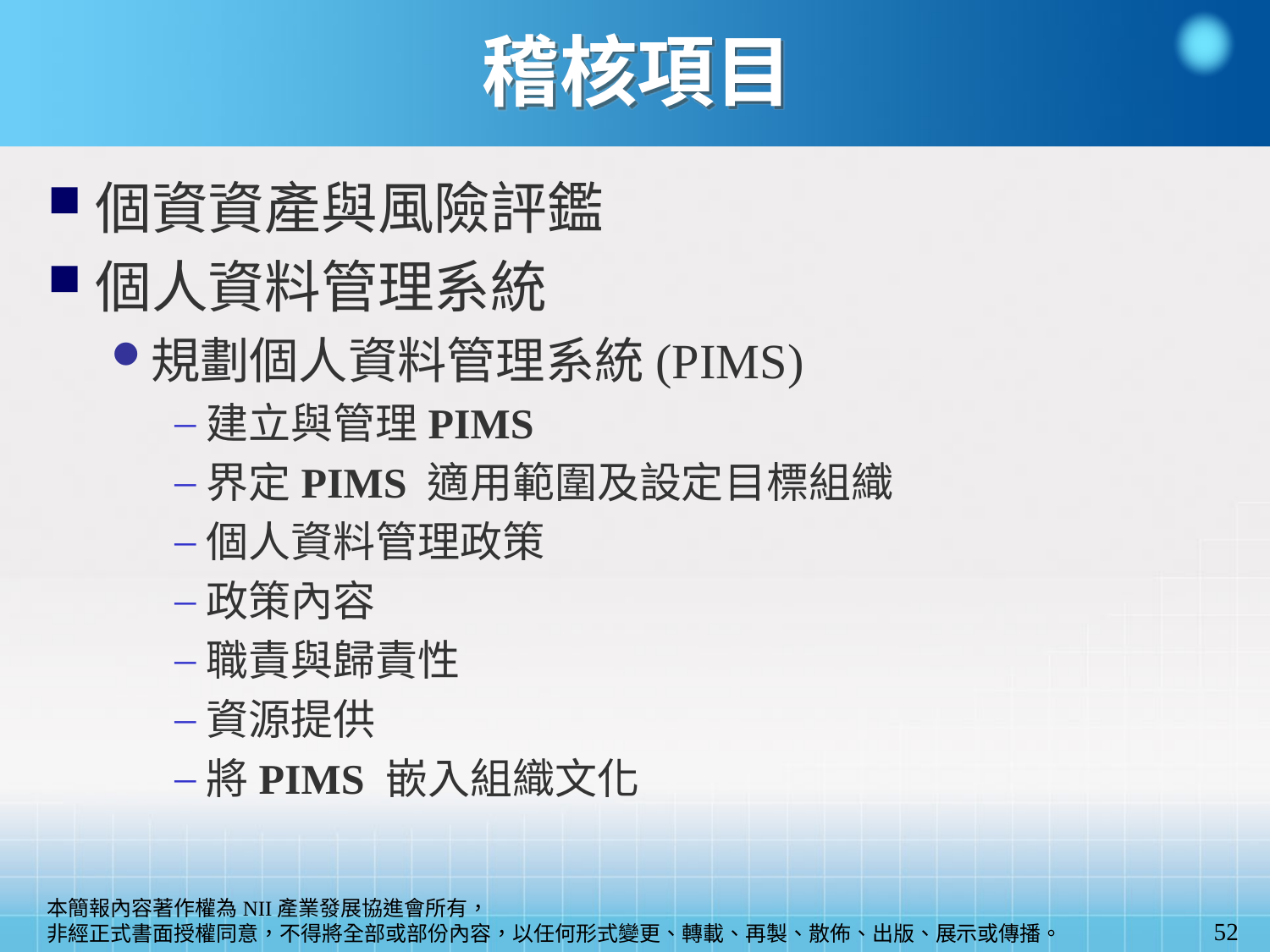

稽核項目
個資資產與風險評鑑
個人資料管理系統
規劃個人資料管理系統(PIMS)
建立與管理PIMS
界定PIMS 適用範圍及設定目標組織
個人資料管理政策
政策內容
職責與歸責性
資源提供
將PIMS 嵌入組織文化
52